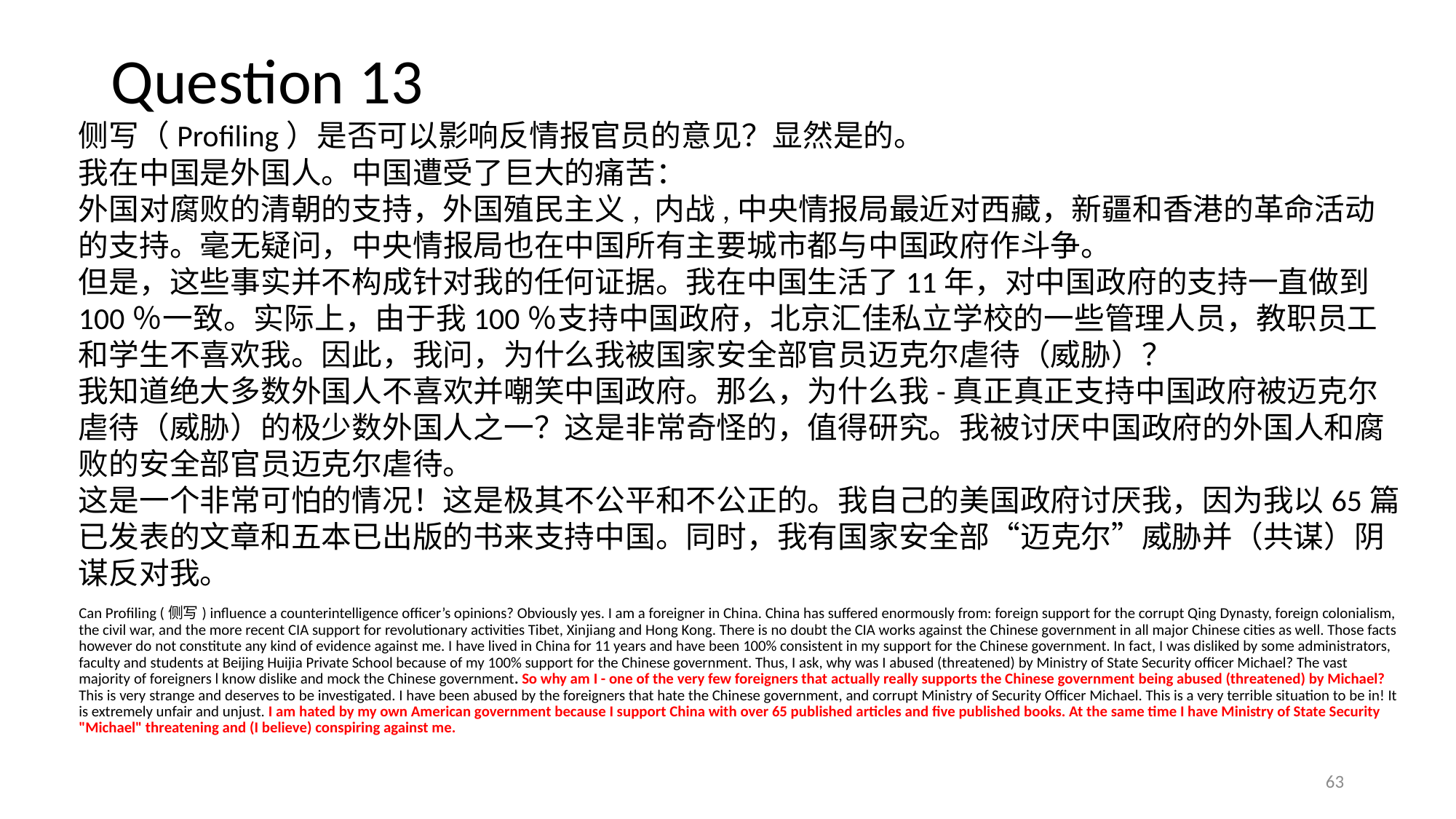

# Question 13
侧写（Profiling）是否可以影响反情报官员的意见？显然是的。
我在中国是外国人。中国遭受了巨大的痛苦：
外国对腐败的清朝的支持，外国殖民主义, 内战,中央情报局最近对西藏，新疆和香港的革命活动的支持。毫无疑问，中央情报局也在中国所有主要城市都与中国政府作斗争。
但是，这些事实并不构成针对我的任何证据。我在中国生活了11年，对中国政府的支持一直做到100％一致。实际上，由于我100％支持中国政府，北京汇佳私立学校的一些管理人员，教职员工和学生不喜欢我。因此，我问，为什么我被国家安全部官员迈克尔虐待（威胁）？
我知道绝大多数外国人不喜欢并嘲笑中国政府。那么，为什么我-真正真正支持中国政府被迈克尔虐待（威胁）的极少数外国人之一？这是非常奇怪的，值得研究。我被讨厌中国政府的外国人和腐败的安全部官员迈克尔虐待。
这是一个非常可怕的情况！这是极其不公平和不公正的。我自己的美国政府讨厌我，因为我以65篇已发表的文章和五本已出版的书来支持中国。同时，我有国家安全部“迈克尔”威胁并（共谋）阴谋反对我。
Can Profiling (侧写) influence a counterintelligence officer’s opinions? Obviously yes. I am a foreigner in China. China has suffered enormously from: foreign support for the corrupt Qing Dynasty, foreign colonialism, the civil war, and the more recent CIA support for revolutionary activities Tibet, Xinjiang and Hong Kong. There is no doubt the CIA works against the Chinese government in all major Chinese cities as well. Those facts however do not constitute any kind of evidence against me. I have lived in China for 11 years and have been 100% consistent in my support for the Chinese government. In fact, I was disliked by some administrators, faculty and students at Beijing Huijia Private School because of my 100% support for the Chinese government. Thus, I ask, why was I abused (threatened) by Ministry of State Security officer Michael? The vast majority of foreigners l know dislike and mock the Chinese government. So why am I - one of the very few foreigners that actually really supports the Chinese government being abused (threatened) by Michael? This is very strange and deserves to be investigated. I have been abused by the foreigners that hate the Chinese government, and corrupt Ministry of Security Officer Michael. This is a very terrible situation to be in! It is extremely unfair and unjust. I am hated by my own American government because I support China with over 65 published articles and five published books. At the same time I have Ministry of State Security "Michael" threatening and (I believe) conspiring against me.
63